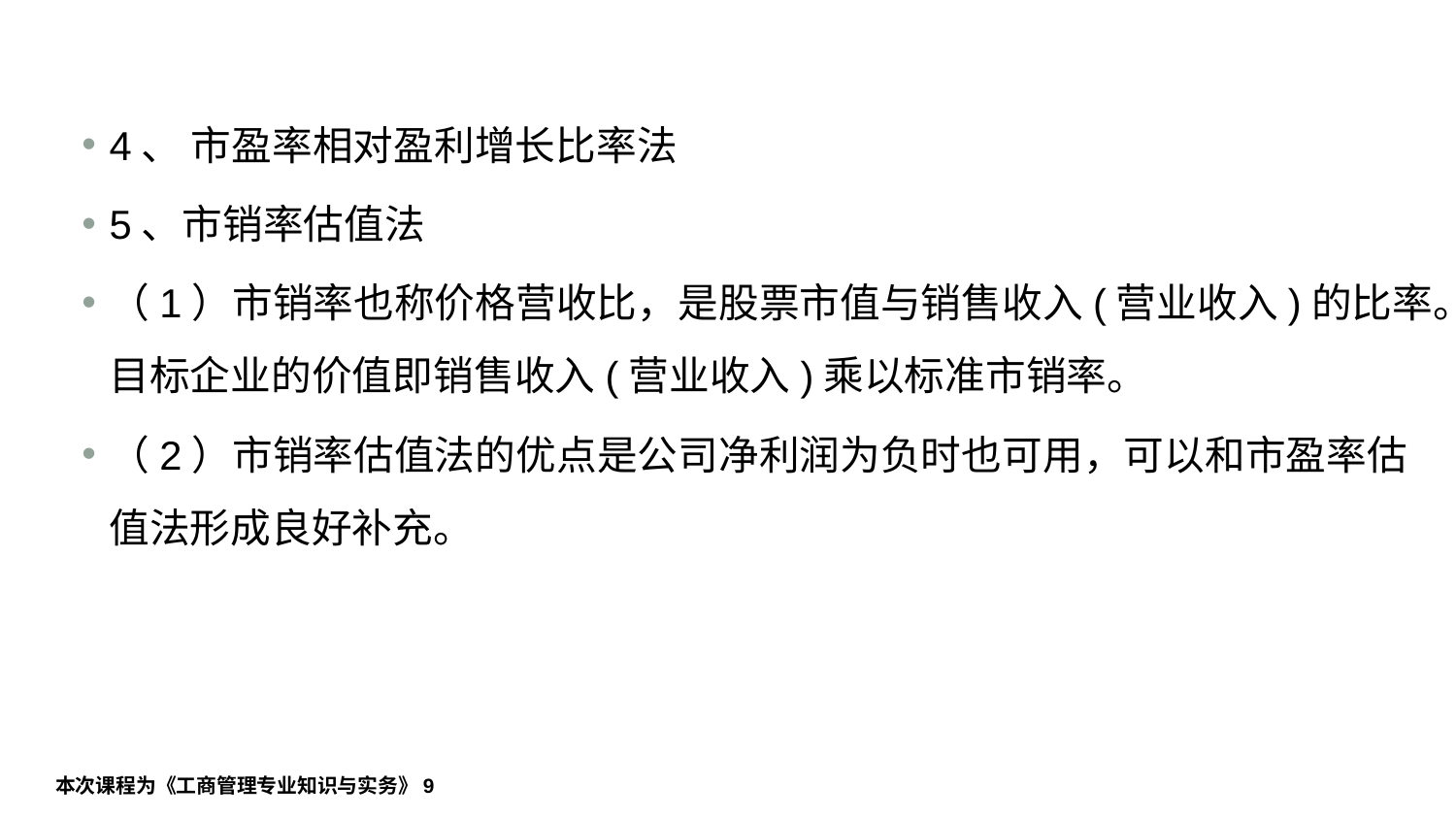

#
4、 市盈率相对盈利增长比率法
5、市销率估值法
（1）市销率也称价格营收比，是股票市值与销售收入(营业收入)的比率。目标企业的价值即销售收入(营业收入)乘以标准市销率。
（2）市销率估值法的优点是公司净利润为负时也可用，可以和市盈率估值法形成良好补充。